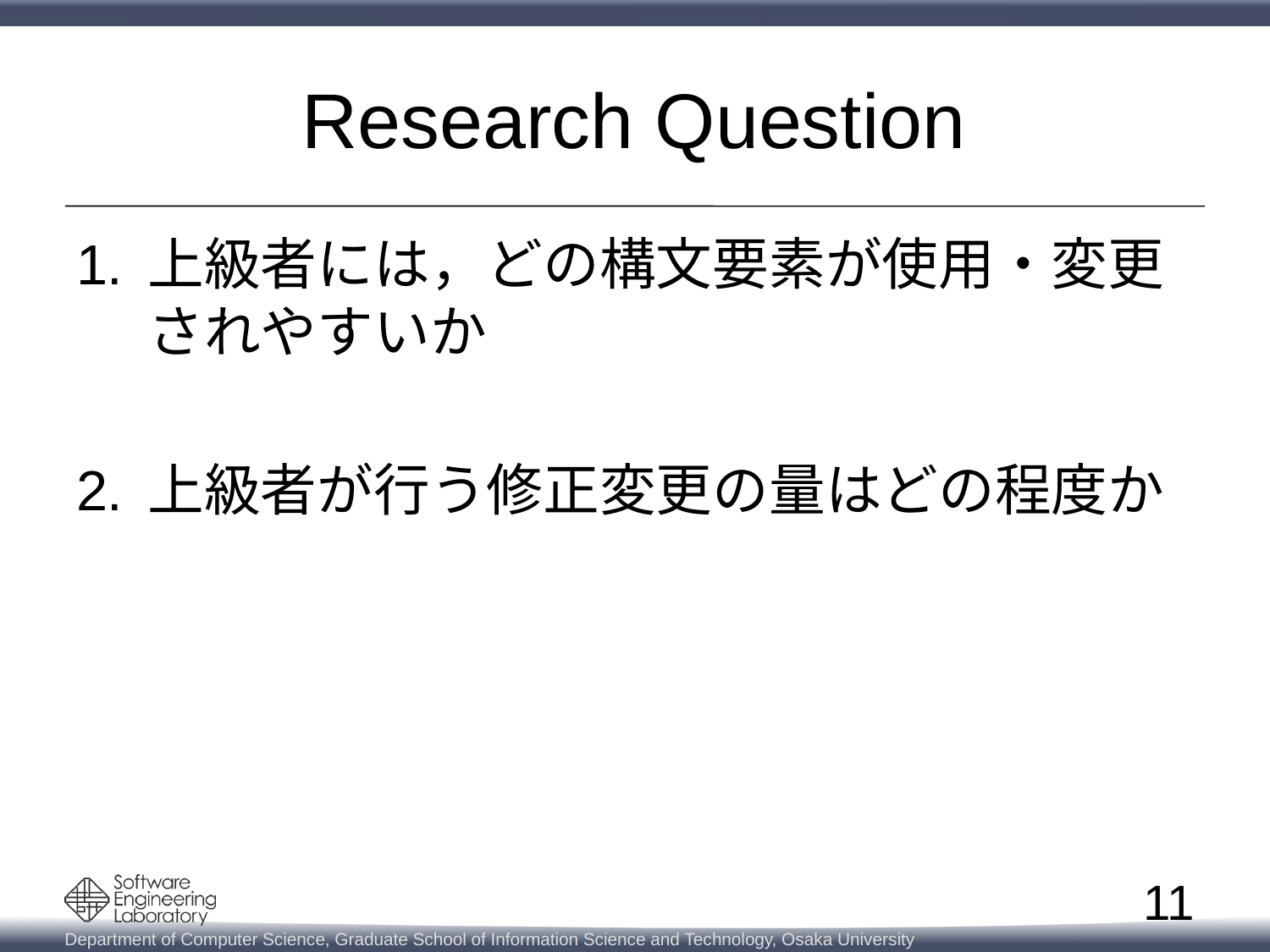

# Research Question
上級者には，どの構文要素が使用・変更されやすいか

上級者が行う修正変更の量はどの程度か
11